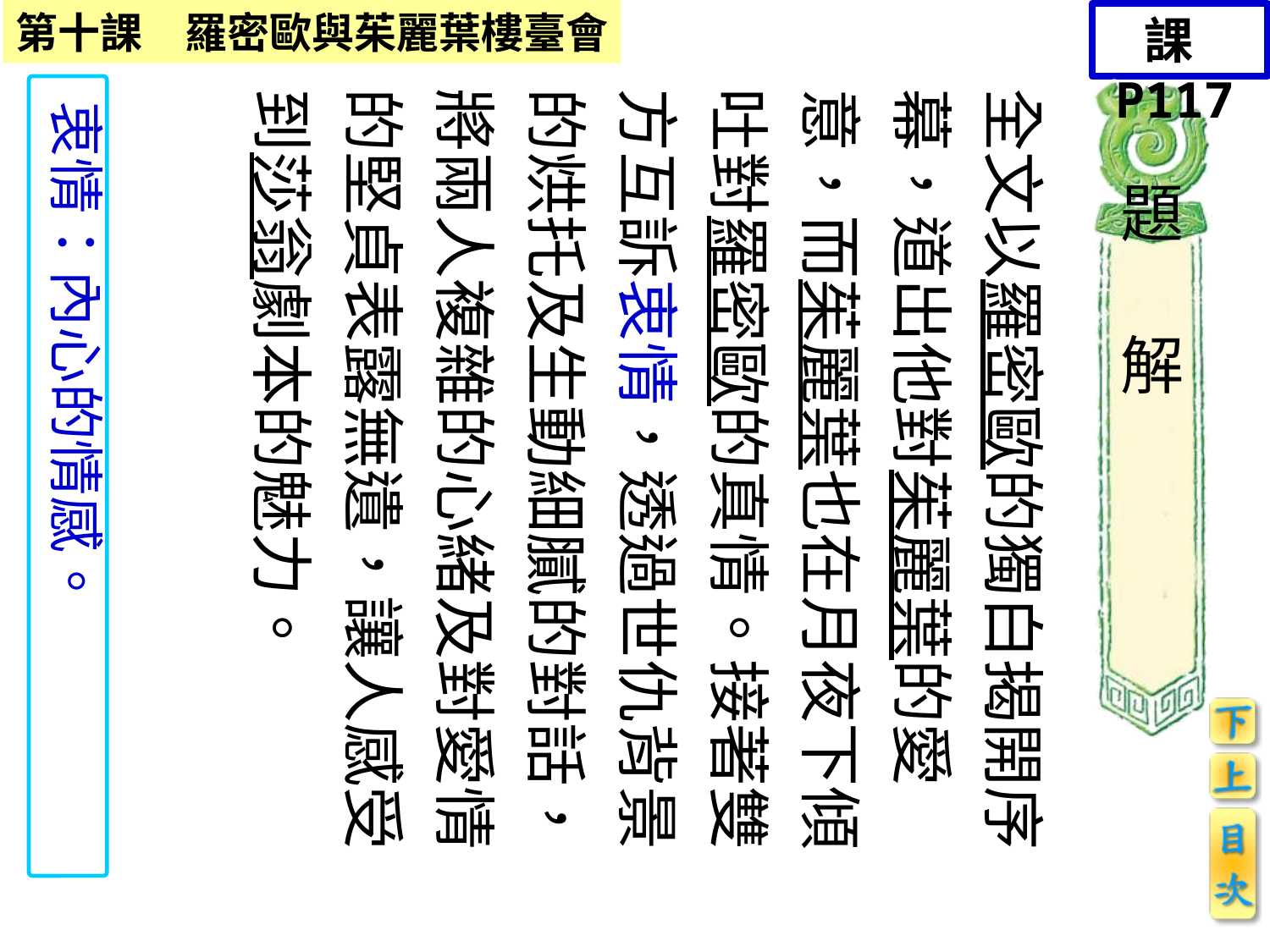

課P117
衷情：內心的情感。

全文以羅密歐的獨白揭開序幕，道出他對茱麗葉的愛意，而茱麗葉也在月夜下傾吐對羅密歐的真情。接著雙方互訴衷情，透過世仇背景的烘托及生動細膩的對話，將兩人複雜的心緒及對愛情的堅貞表露無遺，讓人感受到莎翁劇本的魅力。
題　解